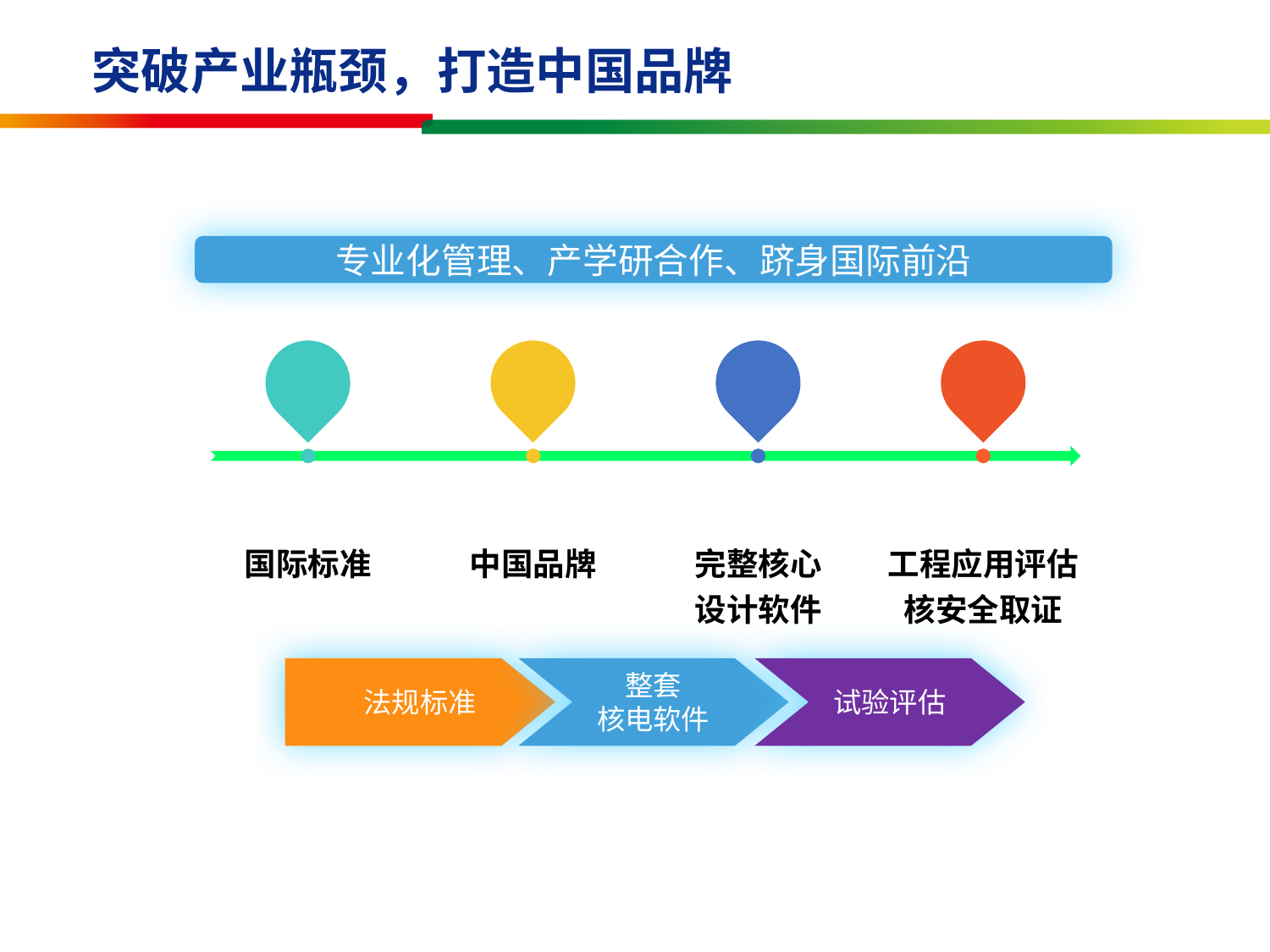

突破产业瓶颈，打造中国品牌
专业化管理、产学研合作、跻身国际前沿

完整核心
设计软件

国际标准

中国品牌

工程应用评估
核安全取证

整套
核电软件
试验评估
法规标准